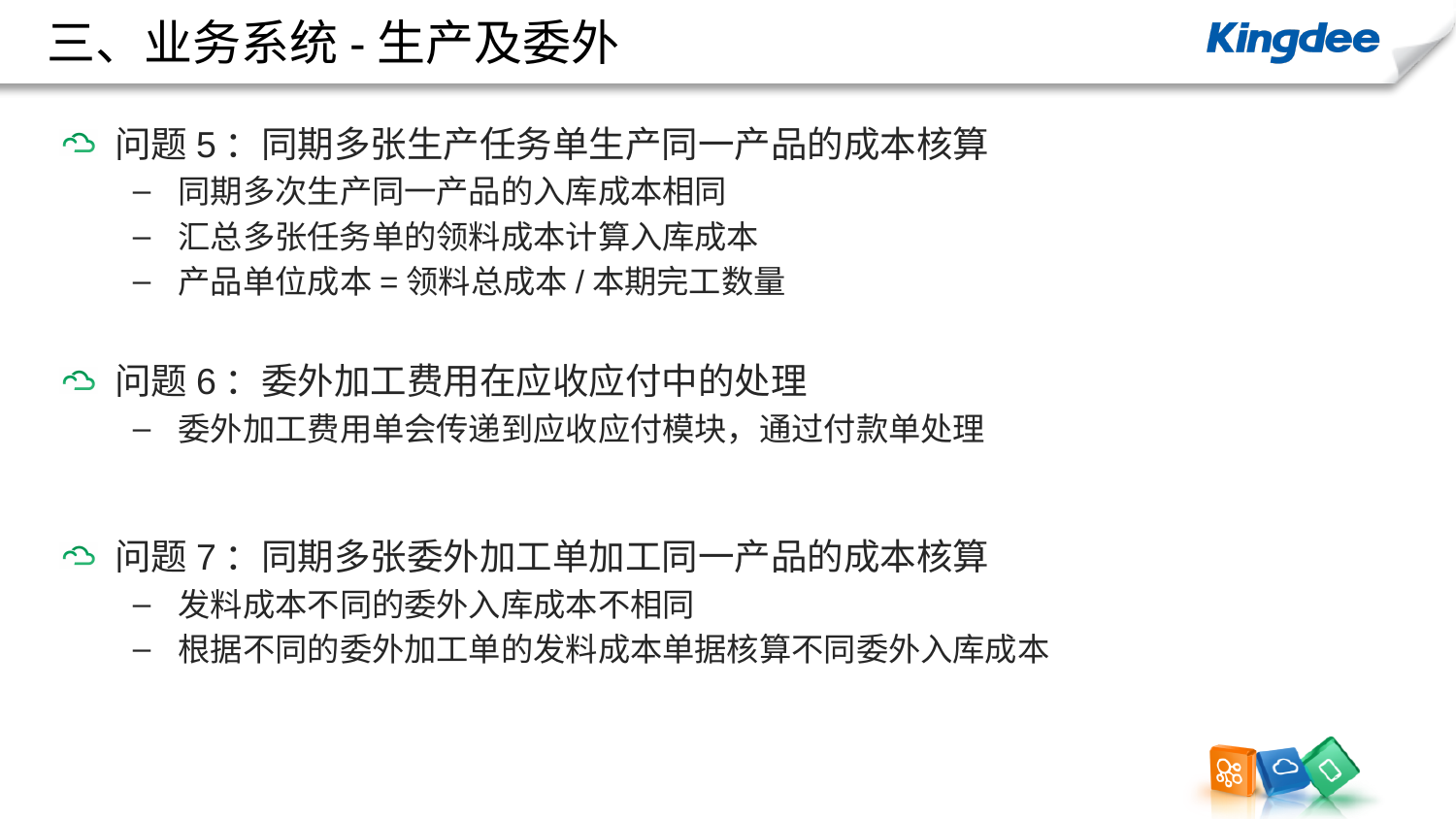

三、业务系统-生产及委外
问题5：同期多张生产任务单生产同一产品的成本核算
同期多次生产同一产品的入库成本相同
汇总多张任务单的领料成本计算入库成本
产品单位成本=领料总成本/本期完工数量

问题6：委外加工费用在应收应付中的处理
委外加工费用单会传递到应收应付模块，通过付款单处理

问题7：同期多张委外加工单加工同一产品的成本核算
发料成本不同的委外入库成本不相同
根据不同的委外加工单的发料成本单据核算不同委外入库成本